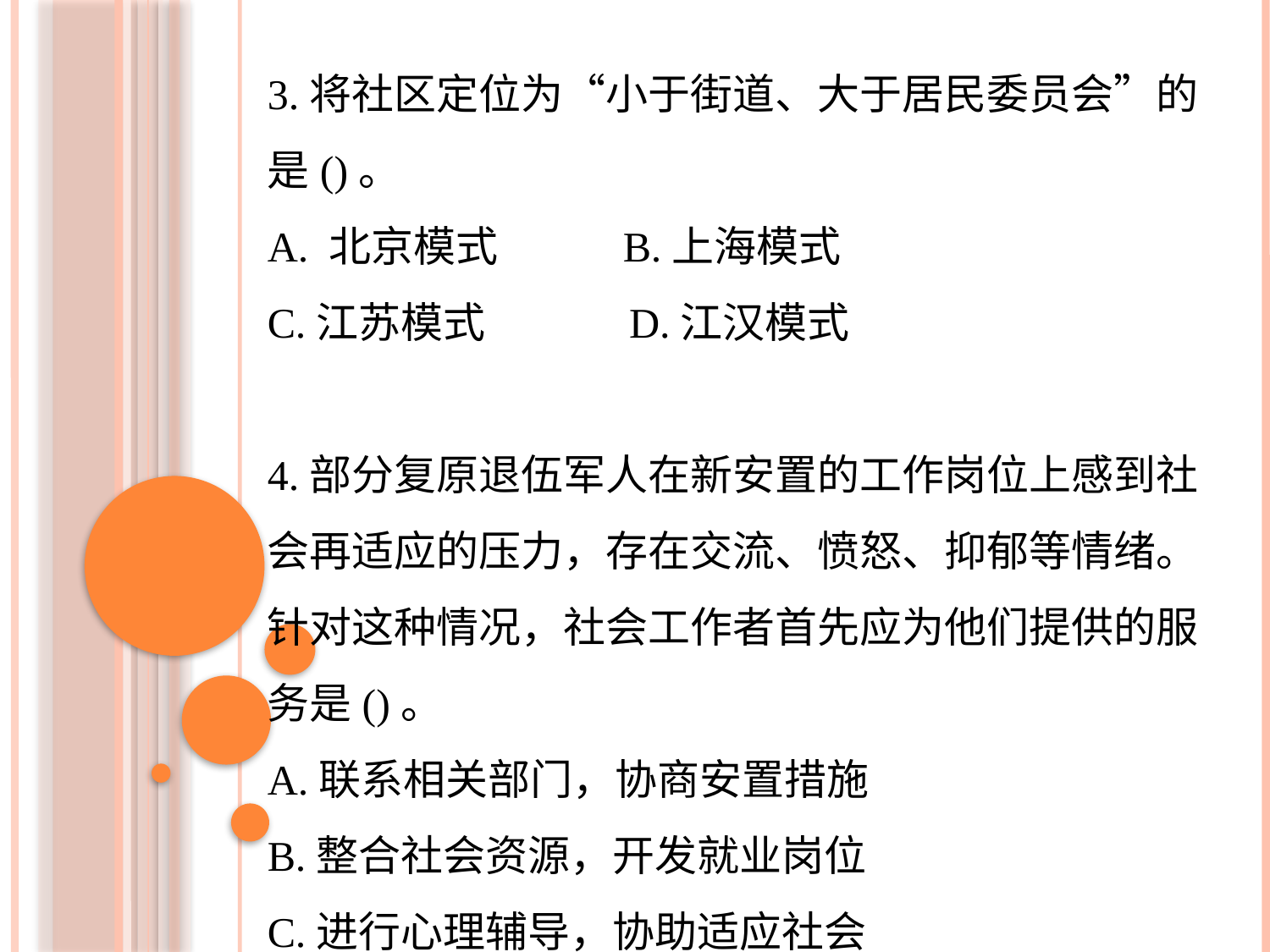

3.将社区定位为“小于街道、大于居民委员会”的是()。
A. 北京模式            B.上海模式
C.江苏模式              D.江汉模式

4.部分复原退伍军人在新安置的工作岗位上感到社会再适应的压力，存在交流、愤怒、抑郁等情绪。针对这种情况，社会工作者首先应为他们提供的服务是()。
A.联系相关部门，协商安置措施
B.整合社会资源，开发就业岗位
C.进行心理辅导，协助适应社会
D.搭建信息平台，开展就业指导